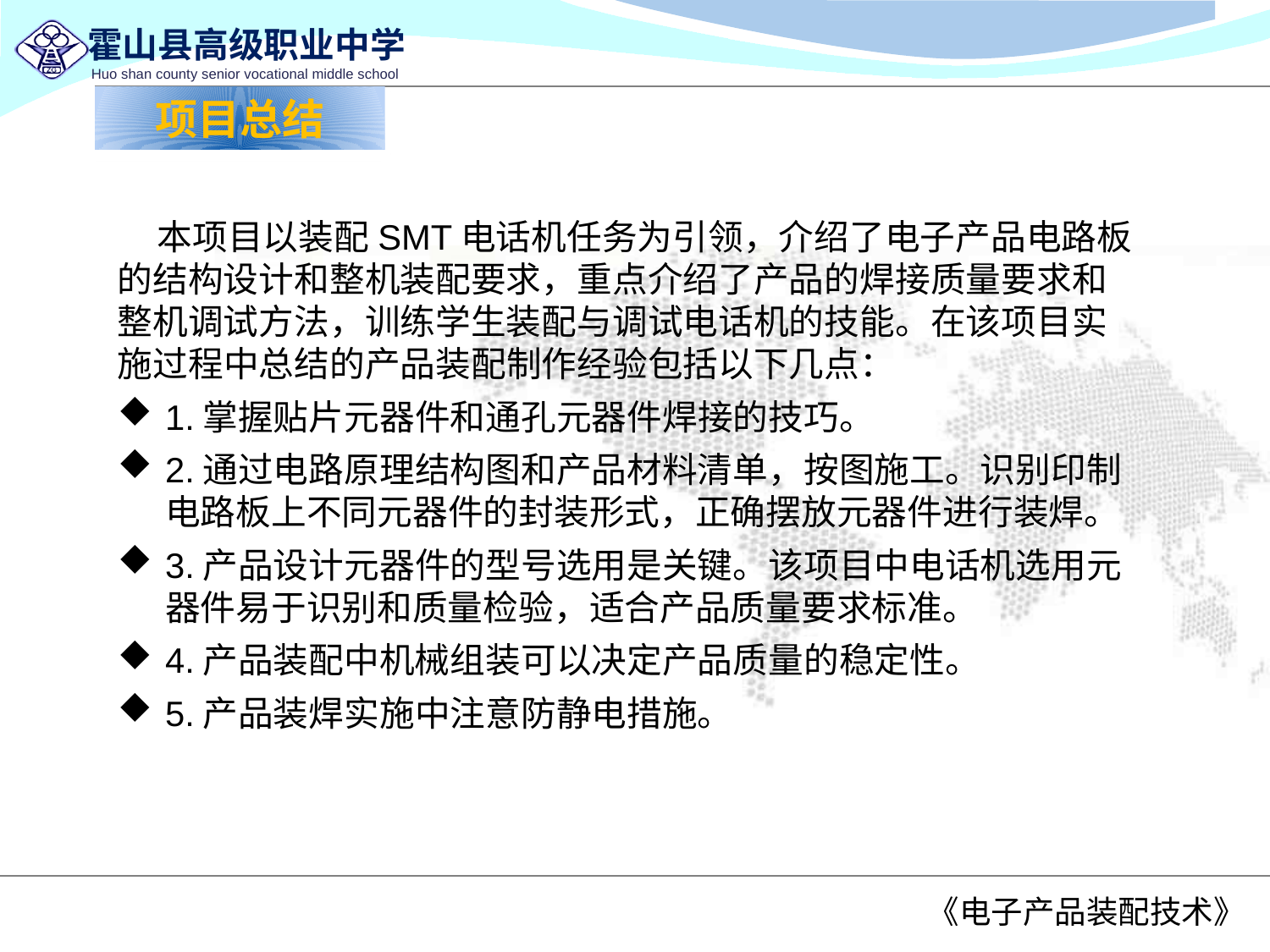

项目总结

    本项目以装配SMT电话机任务为引领，介绍了电子产品电路板的结构设计和整机装配要求，重点介绍了产品的焊接质量要求和整机调试方法，训练学生装配与调试电话机的技能。在该项目实施过程中总结的产品装配制作经验包括以下几点：
1.掌握贴片元器件和通孔元器件焊接的技巧。
2.通过电路原理结构图和产品材料清单，按图施工。识别印制电路板上不同元器件的封装形式，正确摆放元器件进行装焊。
3.产品设计元器件的型号选用是关键。该项目中电话机选用元器件易于识别和质量检验，适合产品质量要求标准。
4.产品装配中机械组装可以决定产品质量的稳定性。
5.产品装焊实施中注意防静电措施。